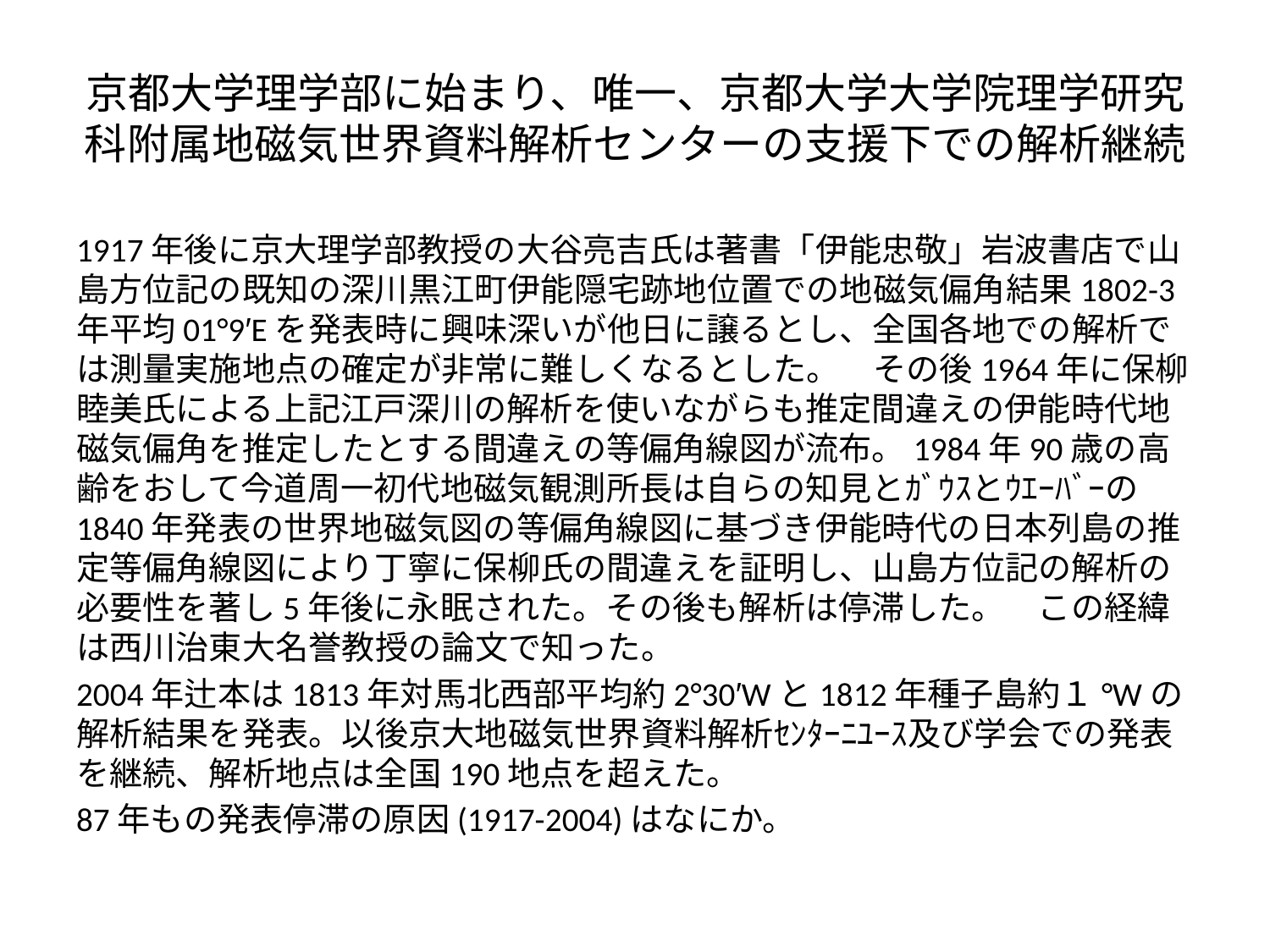

# 京都大学理学部に始まり、唯一、京都大学大学院理学研究科附属地磁気世界資料解析センターの支援下での解析継続
1917年後に京大理学部教授の大谷亮吉氏は著書「伊能忠敬」岩波書店で山島方位記の既知の深川黒江町伊能隠宅跡地位置での地磁気偏角結果1802-3年平均01°9′Eを発表時に興味深いが他日に譲るとし、全国各地での解析では測量実施地点の確定が非常に難しくなるとした。　その後1964年に保柳睦美氏による上記江戸深川の解析を使いながらも推定間違えの伊能時代地磁気偏角を推定したとする間違えの等偏角線図が流布。1984年90歳の高齢をおして今道周一初代地磁気観測所長は自らの知見とｶﾞｳｽとｳｴｰﾊﾞｰの1840年発表の世界地磁気図の等偏角線図に基づき伊能時代の日本列島の推定等偏角線図により丁寧に保柳氏の間違えを証明し、山島方位記の解析の必要性を著し5年後に永眠された。その後も解析は停滞した。　この経緯は西川治東大名誉教授の論文で知った。
2004年辻本は1813年対馬北西部平均約2°30′Wと1812年種子島約１°Wの解析結果を発表。以後京大地磁気世界資料解析ｾﾝﾀｰﾆﾕｰｽ及び学会での発表を継続、解析地点は全国190地点を超えた。
87年もの発表停滞の原因(1917-2004)はなにか。